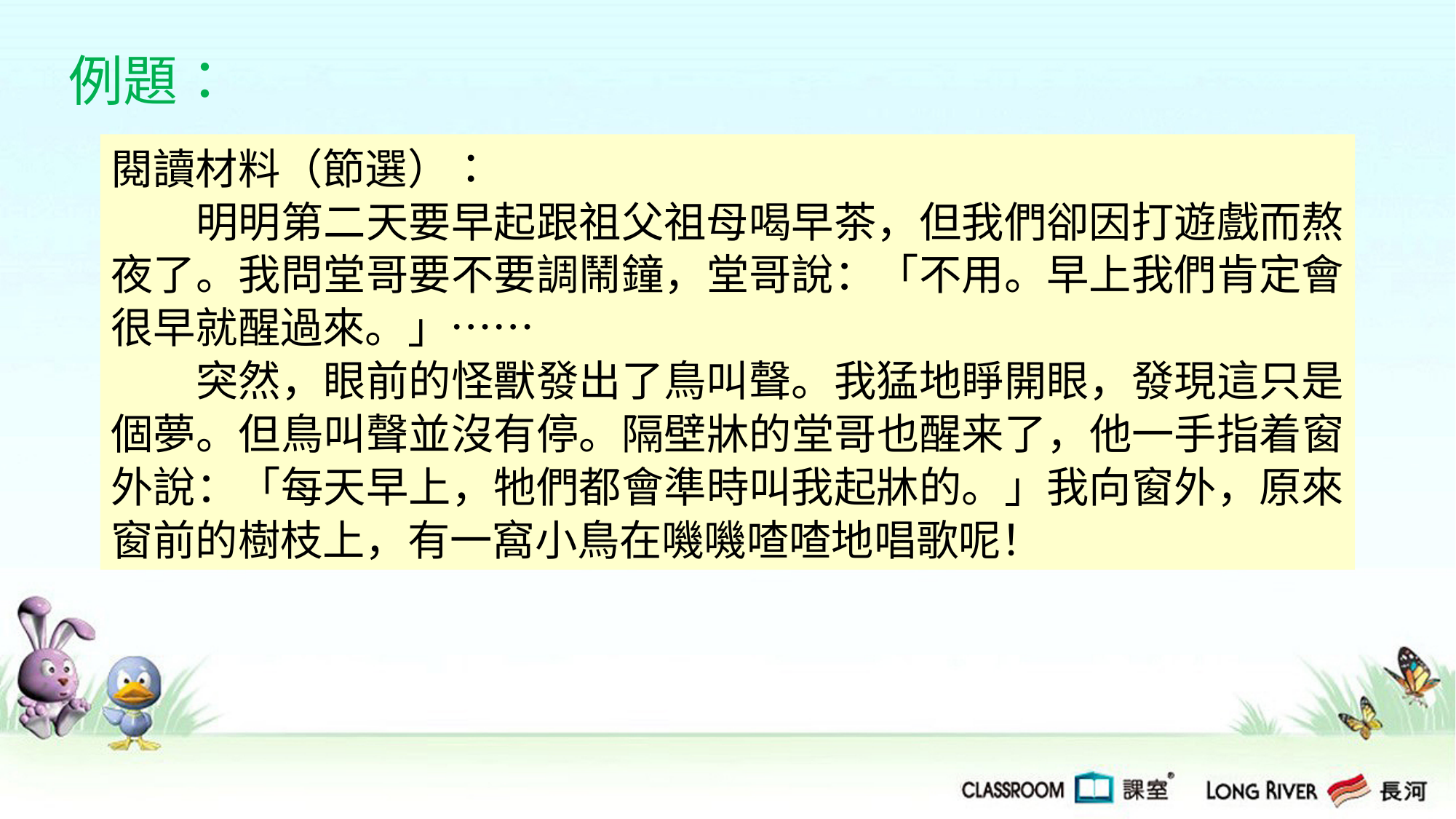

例題：
閱讀材料（節選）：
　　明明第二天要早起跟祖父祖母喝早茶，但我們卻因打遊戲而熬夜了。我問堂哥要不要調鬧鐘，堂哥說：「不用。早上我們肯定會很早就醒過來。」……
　　突然，眼前的怪獸發出了鳥叫聲。我猛地睜開眼，發現這只是個夢。但鳥叫聲並沒有停。隔壁牀的堂哥也醒来了，他一手指着窗外說：「每天早上，牠們都會準時叫我起牀的。」我向窗外，原來窗前的樹枝上，有一窩小鳥在嘰嘰喳喳地唱歌呢！